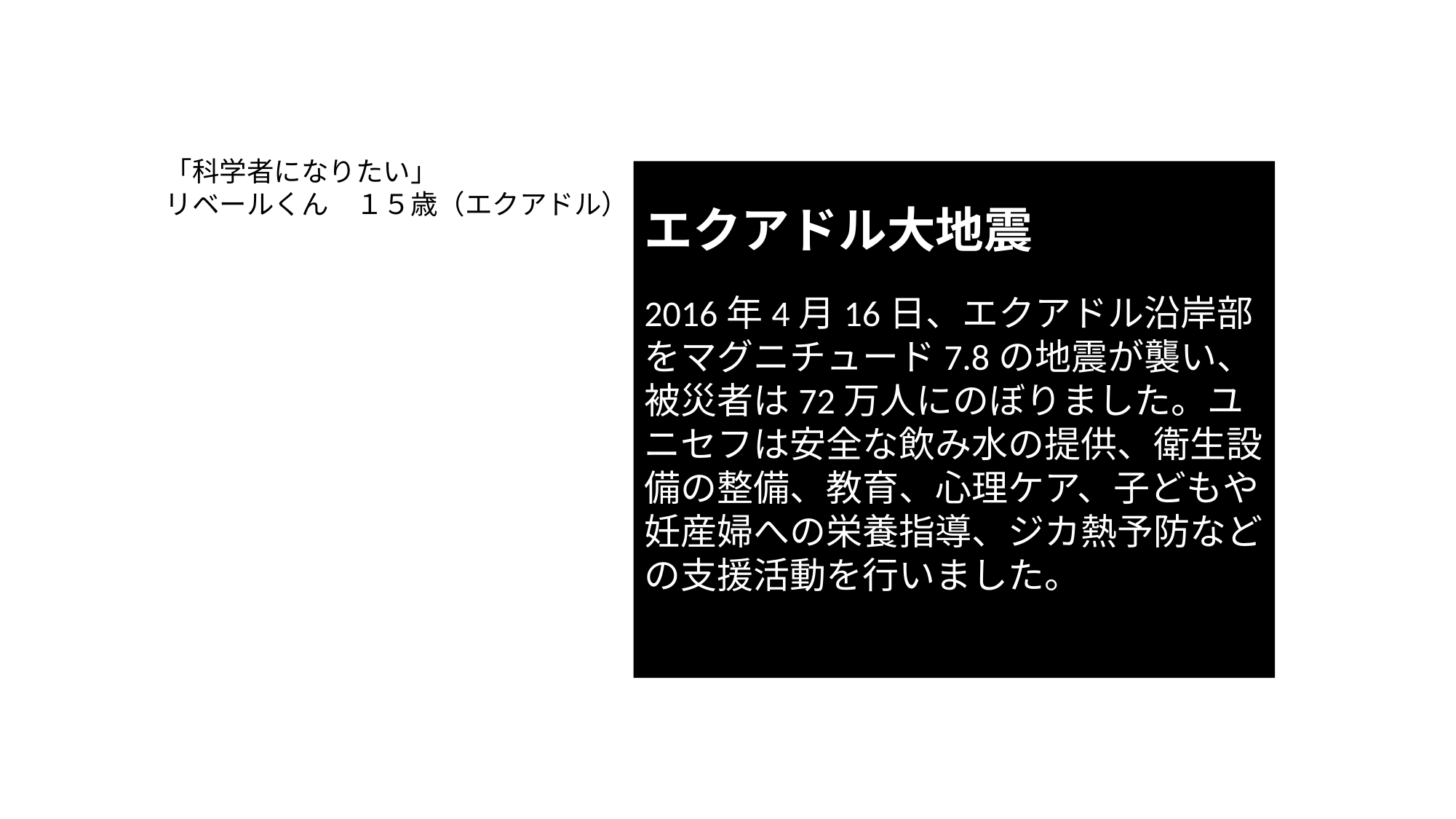

「科学者になりたい」
リベールくん　１５歳（エクアドル）

エクアドル大地震

2016年4月16日、エクアドル沿岸部をマグニチュード7.8の地震が襲い、被災者は72万人にのぼりました。ユニセフは安全な飲み水の提供、衛生設備の整備、教育、心理ケア、子どもや妊産婦への栄養指導、ジカ熱予防などの支援活動を行いました。